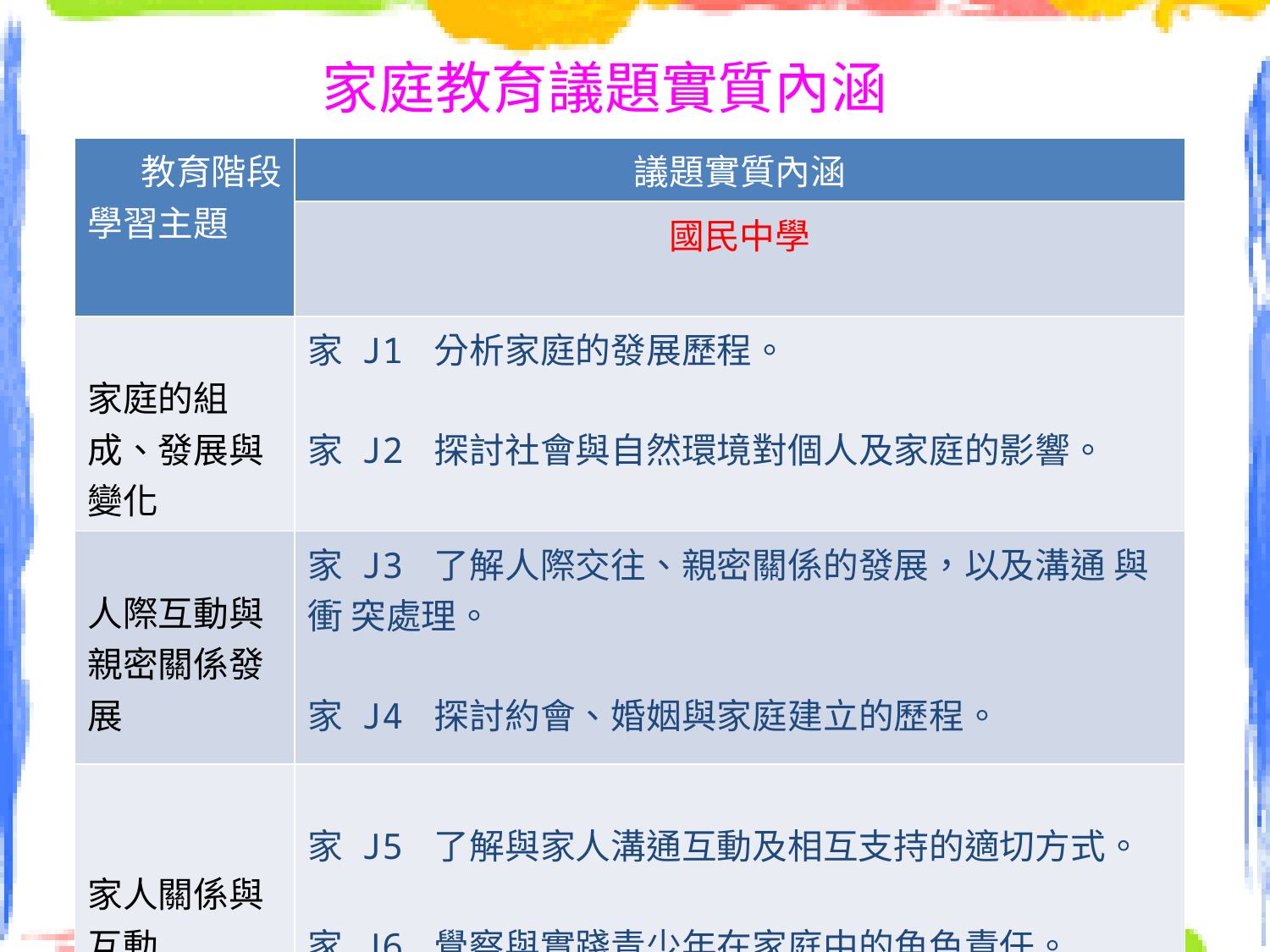

家庭教育議題實質內涵
| 教育階段 學習主題 | 議題實質內涵 |
| --- | --- |
|  | 國民中學 |
| 家庭的組成、發展與變化 | 家 J1 分析家庭的發展歷程。 家 J2 探討社會與自然環境對個人及家庭的影響。 |
| 人際互動與親密關係發展 | 家 J3 了解人際交往、親密關係的發展，以及溝通 與衝 突處理。 家 J4 探討約會、婚姻與家庭建立的歷程。 |
| 家人關係與互動 | 家 J5 了解與家人溝通互動及相互支持的適切方式。 家 J6 覺察與實踐青少年在家庭中的角色責任。 |